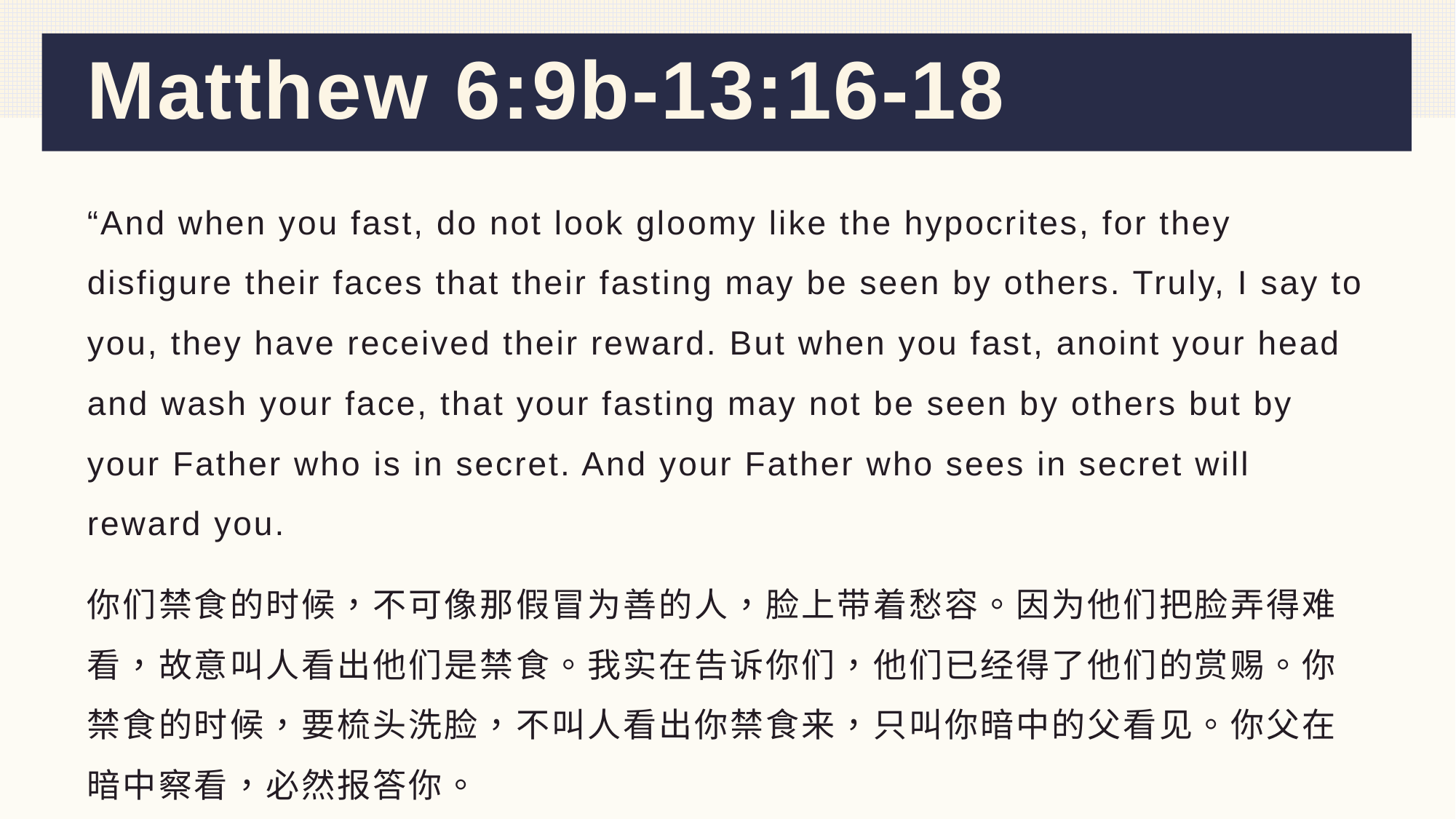

# Matthew 6:9b-13:16-18
“And when you fast, do not look gloomy like the hypocrites, for they disfigure their faces that their fasting may be seen by others. Truly, I say to you, they have received their reward. But when you fast, anoint your head and wash your face, that your fasting may not be seen by others but by your Father who is in secret. And your Father who sees in secret will reward you.
你们禁食的时候，不可像那假冒为善的人，脸上带着愁容。因为他们把脸弄得难看，故意叫人看出他们是禁食。我实在告诉你们，他们已经得了他们的赏赐。你禁食的时候，要梳头洗脸，不叫人看出你禁食来，只叫你暗中的父看见。你父在暗中察看，必然报答你。